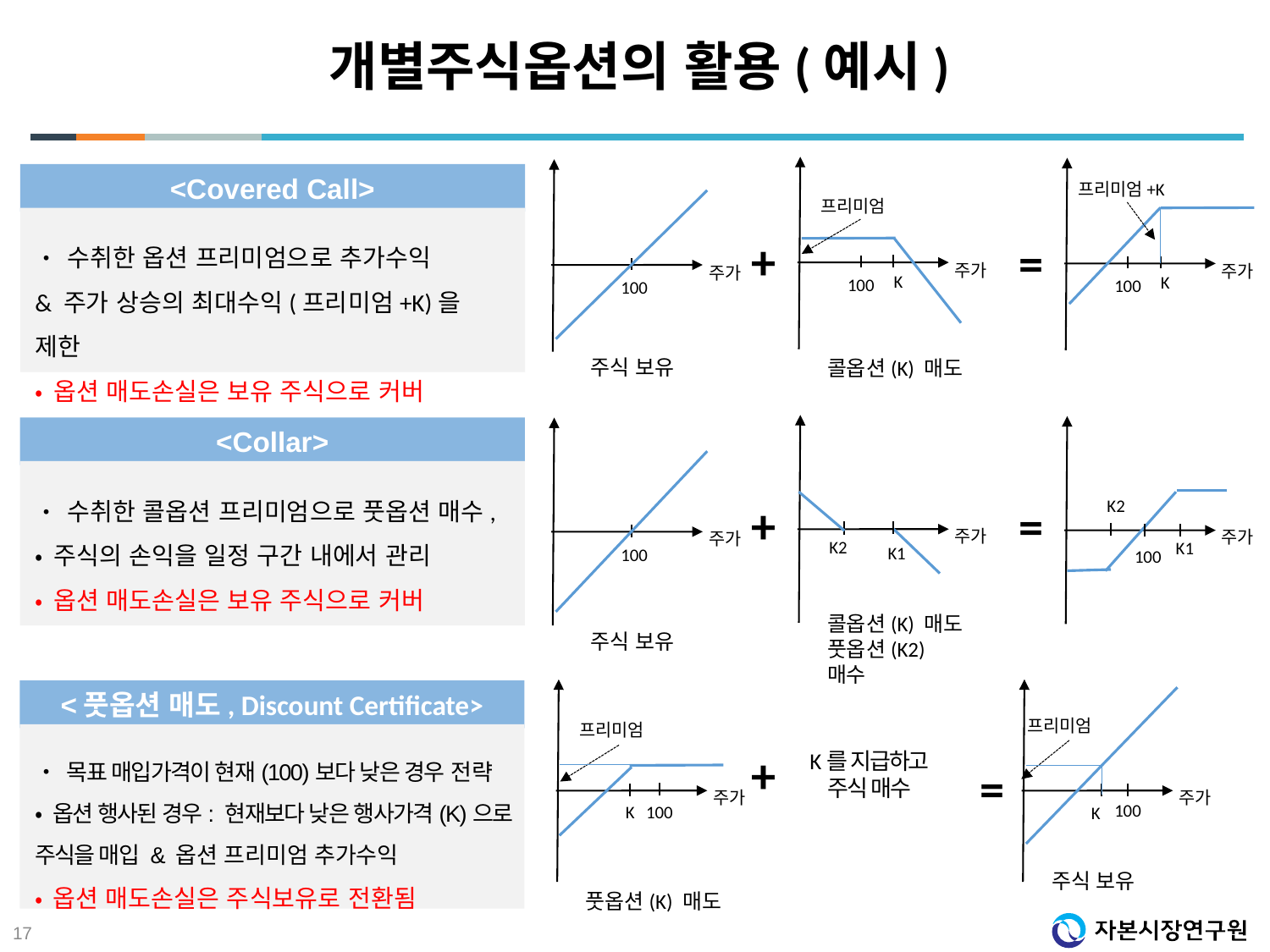

# 개별주식옵션의 활용(예시)
주가
100
K
콜옵션(K) 매도
프리미엄
주가
100
K
프리미엄+K
주가
100
주식 보유
+
=
<Covered Call>
• 수취한 옵션 프리미엄으로 추가수익
& 주가 상승의 최대수익(프리미엄+K)을 제한
• 옵션 매도손실은 보유 주식으로 커버
주가
K2
K1
콜옵션(K) 매도
풋옵션(K2) 매수
주가
100
K1
주가
100
주식 보유
+
=
K2
<Collar>
• 수취한 콜옵션 프리미엄으로 풋옵션 매수,
• 주식의 손익을 일정 구간 내에서 관리
• 옵션 매도손실은 보유 주식으로 커버
주가
100
K
풋옵션(K) 매도
프리미엄
주가
K
주식 보유
프리미엄
+
K를 지급하고
주식 매수
=
<풋옵션 매도, Discount Certificate>
• 목표 매입가격이 현재(100)보다 낮은 경우 전략
• 옵션 행사된 경우: 현재보다 낮은 행사가격(K)으로 주식을 매입 & 옵션 프리미엄 추가수익
• 옵션 매도손실은 주식보유로 전환됨
100
17